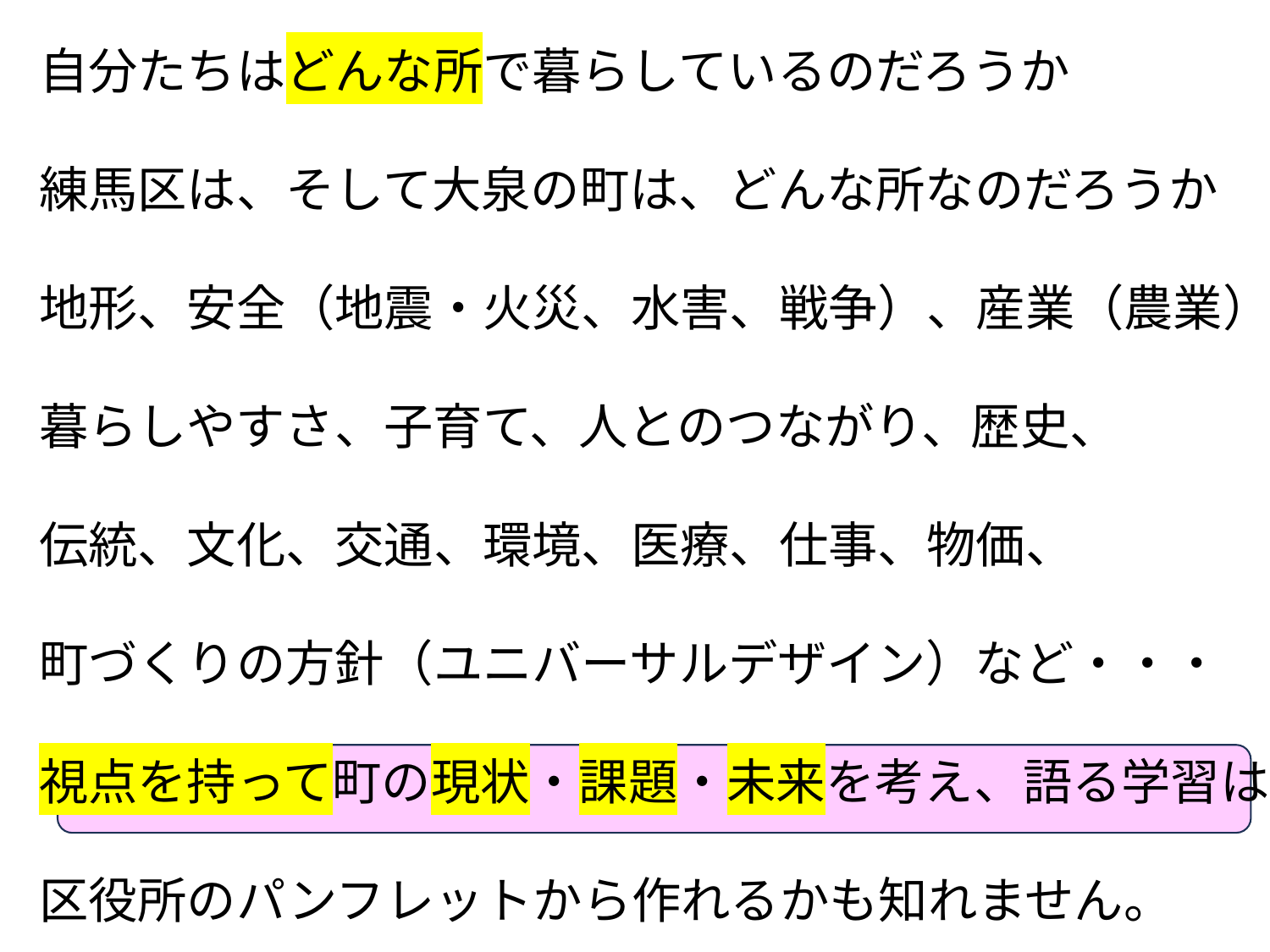

自分たちはどんな所で暮らしているのだろうか

練馬区は、そして大泉の町は、どんな所なのだろうか

地形、安全（地震・火災、水害、戦争）、産業（農業）、

暮らしやすさ、子育て、人とのつながり、歴史、

伝統、文化、交通、環境、医療、仕事、物価、

町づくりの方針（ユニバーサルデザイン）など・・・

視点を持って町の現状・課題・未来を考え、語る学習は

区役所のパンフレットから作れるかも知れません。